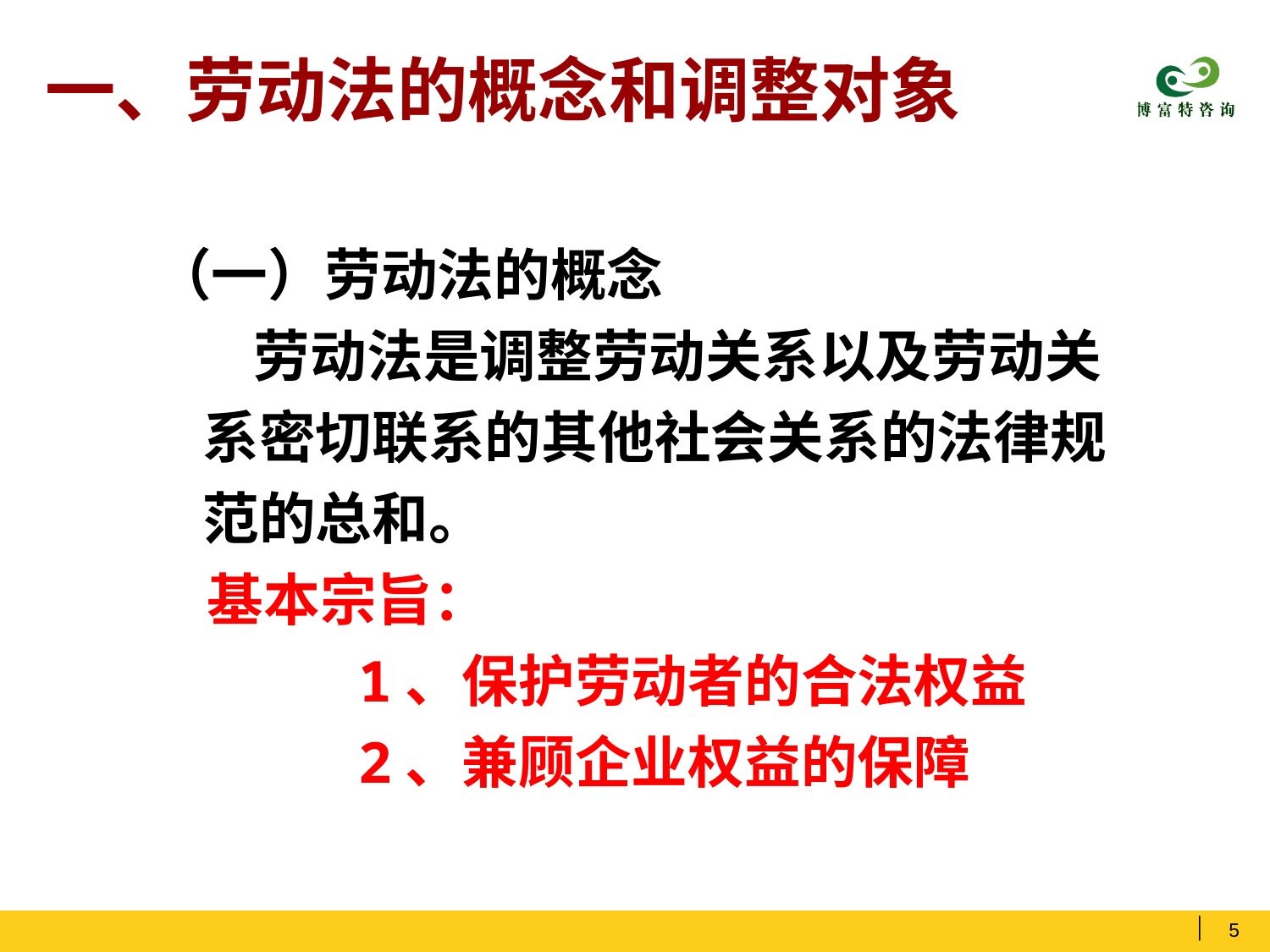

# 一、劳动法的概念和调整对象
（一）劳动法的概念
    劳动法是调整劳动关系以及劳动关系密切联系的其他社会关系的法律规范的总和。
   基本宗旨：
      1、保护劳动者的合法权益
      2、兼顾企业权益的保障